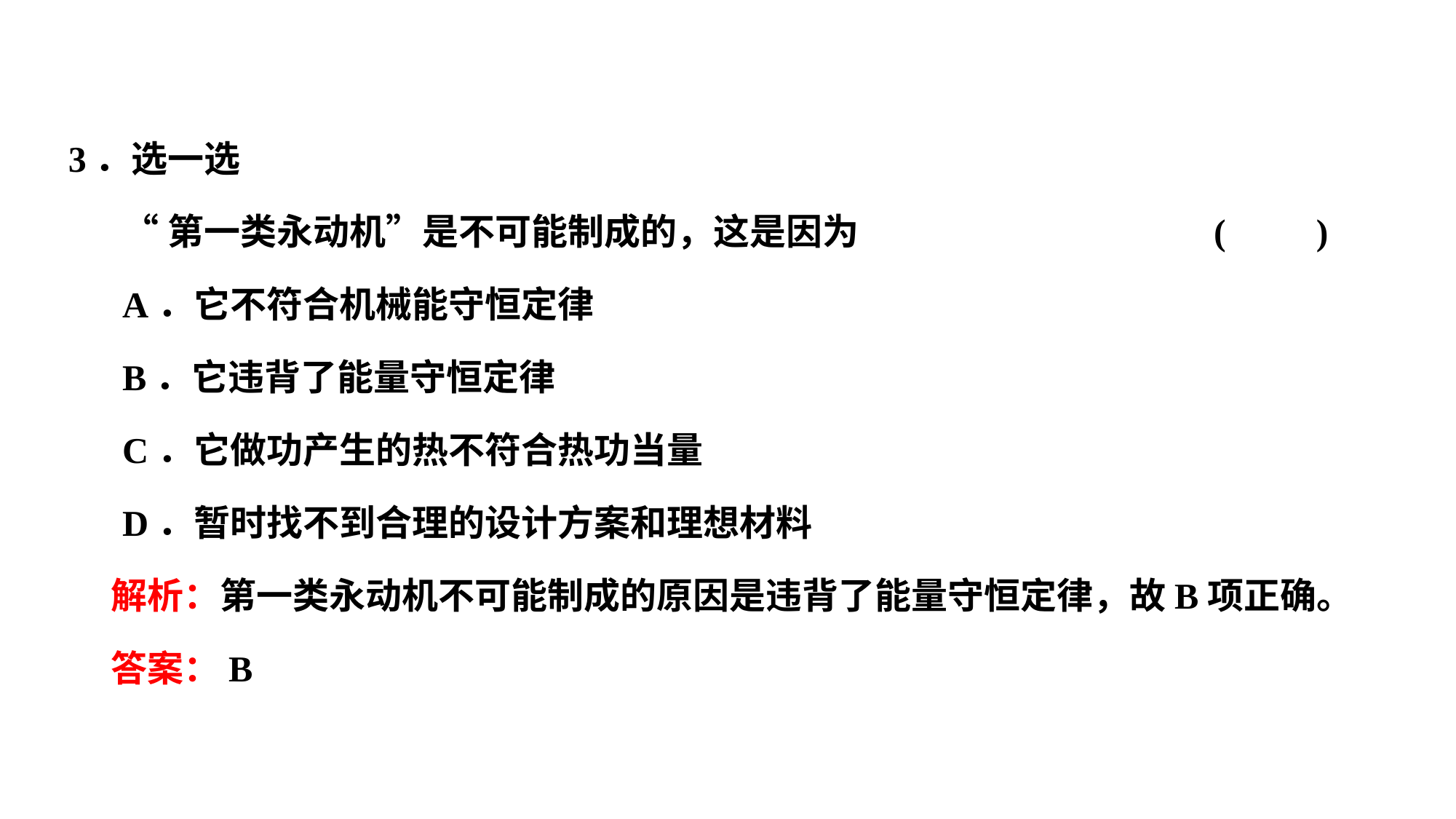

3．选一选
“第一类永动机”是不可能制成的，这是因为				(　　)
A．它不符合机械能守恒定律
B．它违背了能量守恒定律
C．它做功产生的热不符合热功当量
D．暂时找不到合理的设计方案和理想材料
解析：第一类永动机不可能制成的原因是违背了能量守恒定律，故B项正确。
答案：B